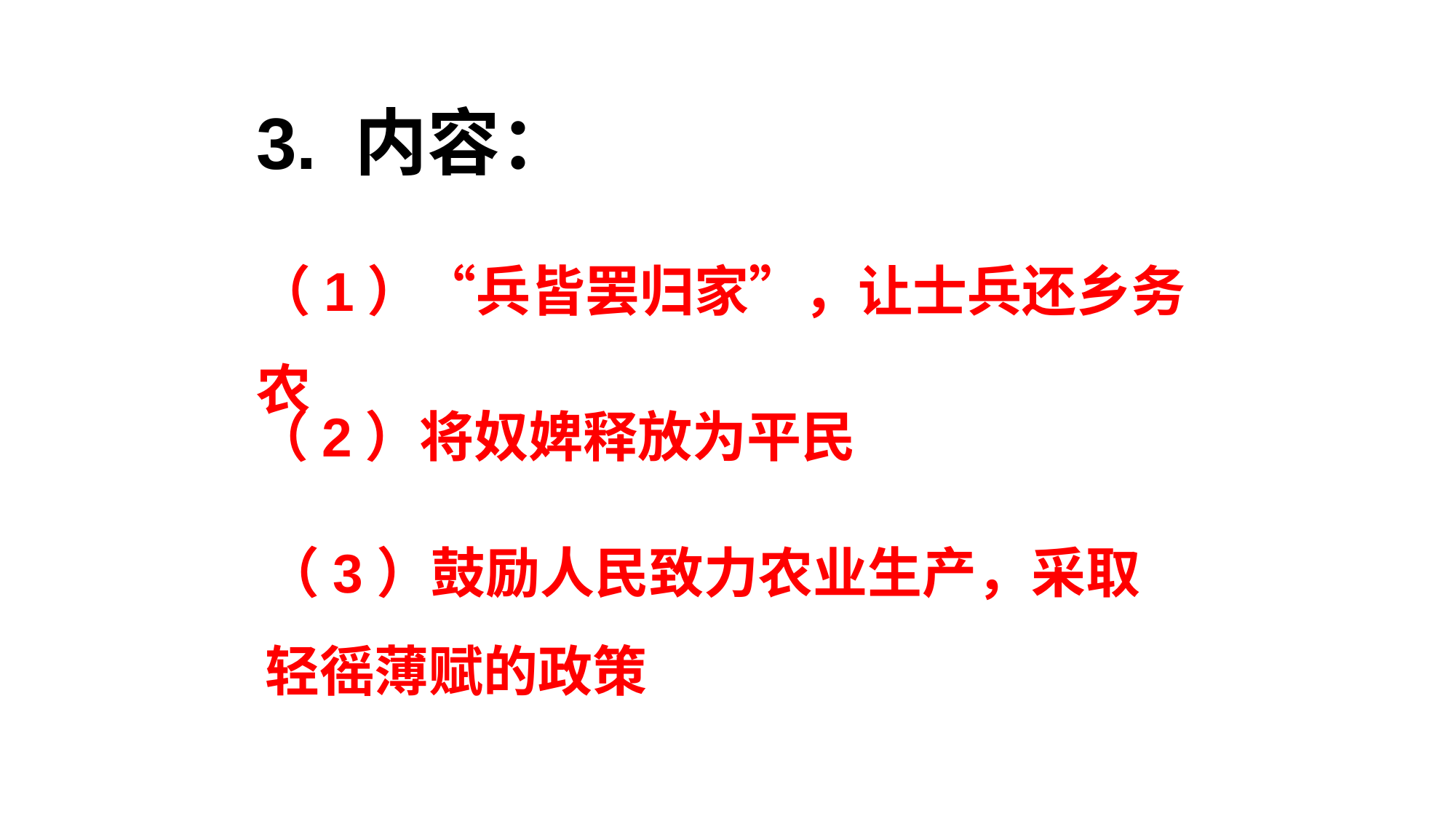

3. 内容：
（1）“兵皆罢归家”，让士兵还乡务农
（2）将奴婢释放为平民
（3）鼓励人民致力农业生产，采取轻徭薄赋的政策